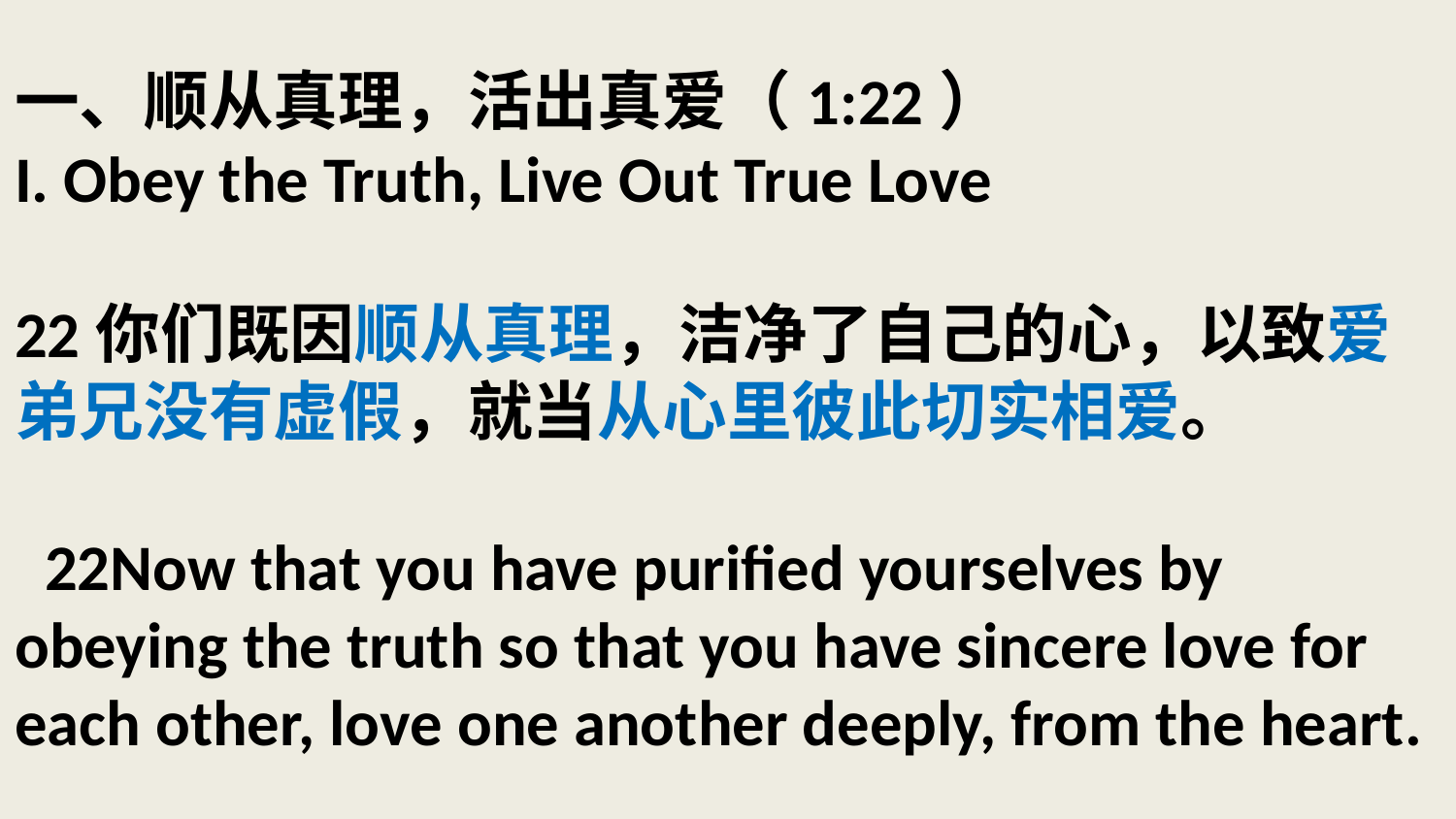

# 一、顺从真理，活出真爱（1:22） I. Obey the Truth, Live Out True Love 22你们既因顺从真理，洁净了自己的心，以致爱弟兄没有虚假，就当从心里彼此切实相爱。 22Now that you have purified yourselves by obeying the truth so that you have sincere love for each other, love one another deeply, from the heart.